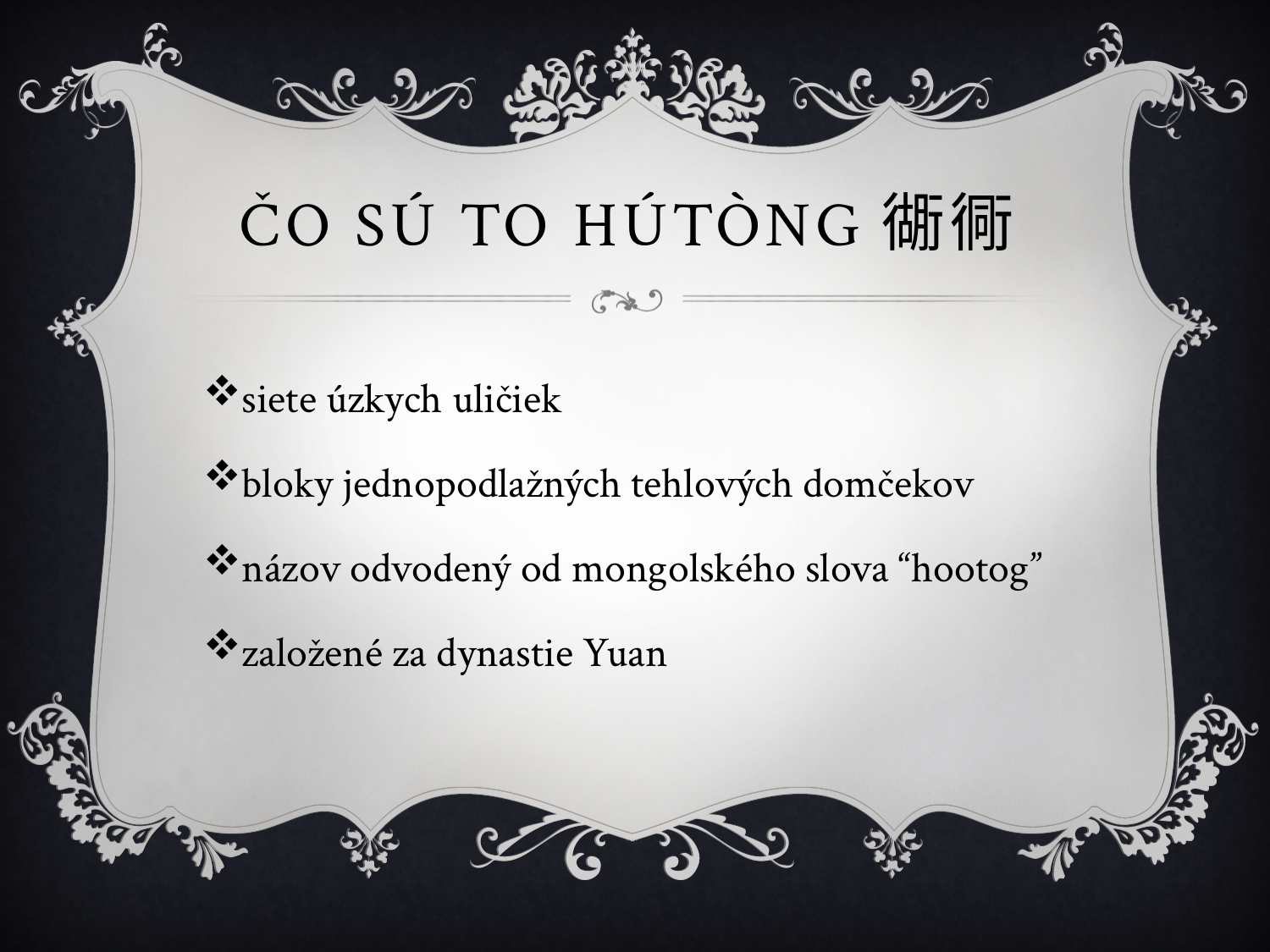

# Čo sú to hútòng衚衕
siete úzkych uličiek
bloky jednopodlažných tehlových domčekov
názov odvodený od mongolského slova “hootog”
založené za dynastie Yuan